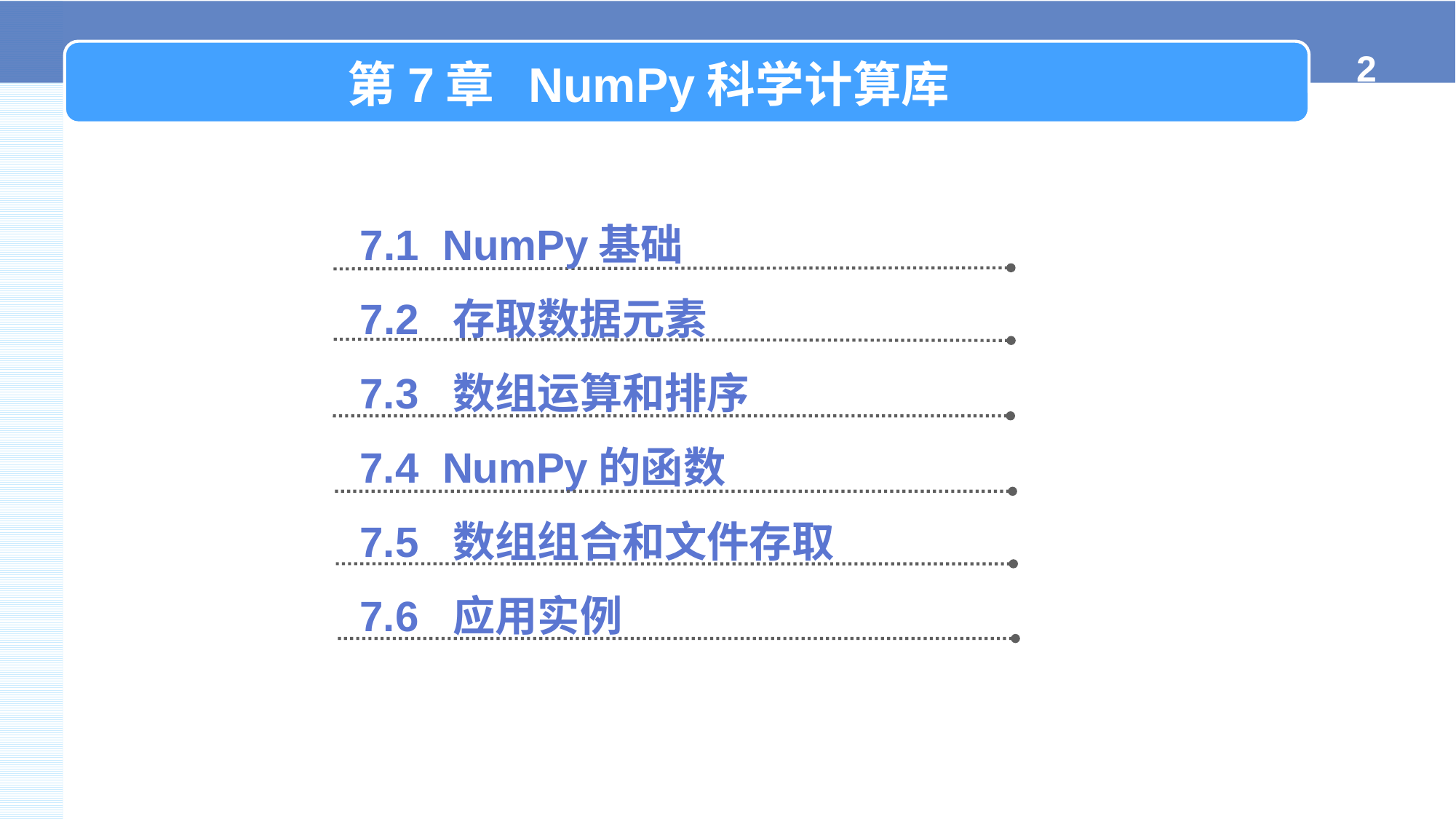

第7章  NumPy科学计算库
7.1  NumPy基础

7.2  存取数据元素

7.3  数组运算和排序

7.4  NumPy的函数

7.5  数组组合和文件存取

7.6  应用实例